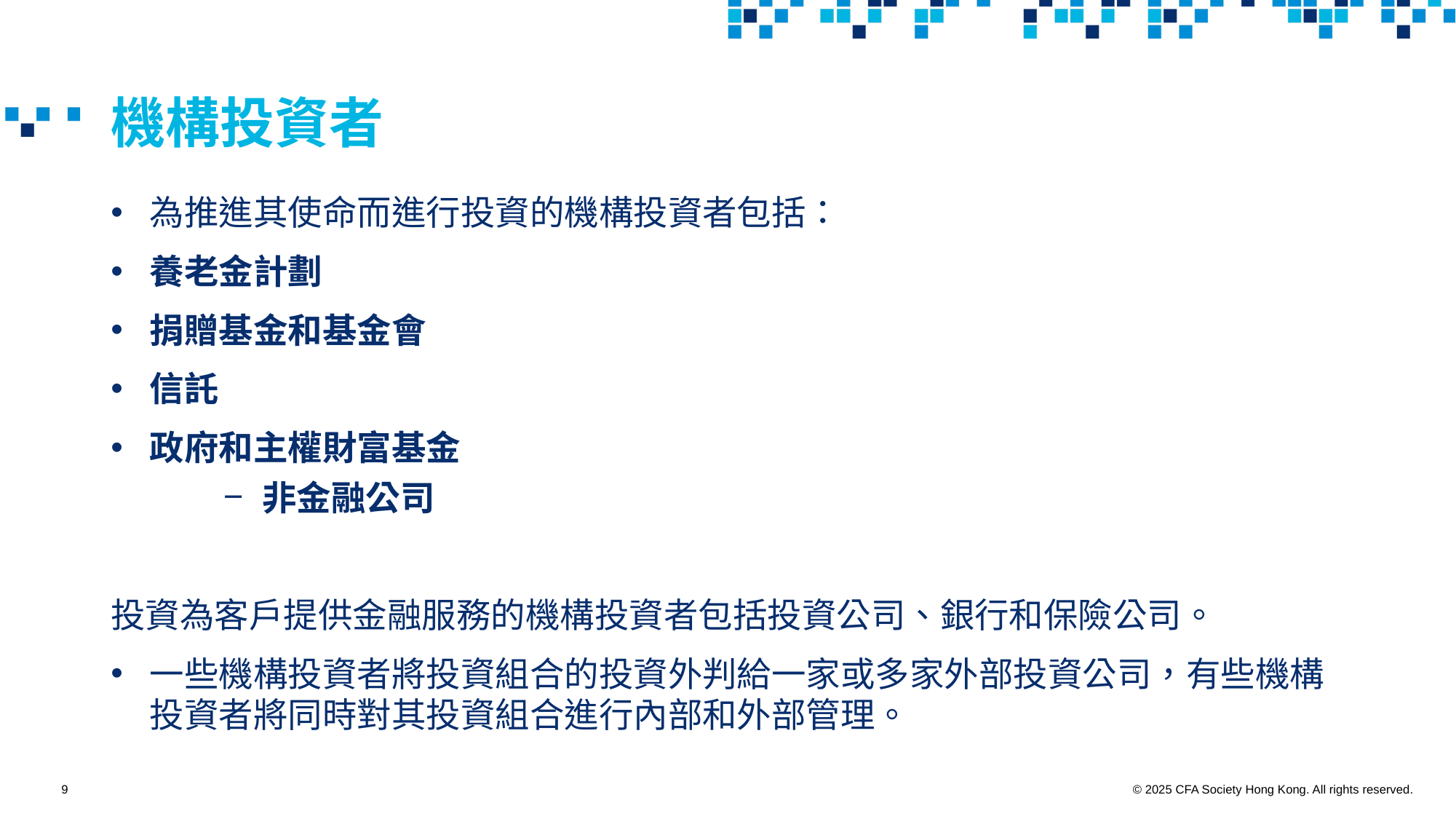

# 機構投資者
為推進其使命而進行投資的機構投資者包括：
養老金計劃
捐贈基金和基金會
信託
政府和主權財富基金
非金融公司

投資為客戶提供金融服務的機構投資者包括投資公司、銀行和保險公司。
一些機構投資者將投資組合的投資外判給一家或多家外部投資公司，有些機構投資者將同時對其投資組合進行內部和外部管理。
9
© 2025 CFA Society Hong Kong. All rights reserved.